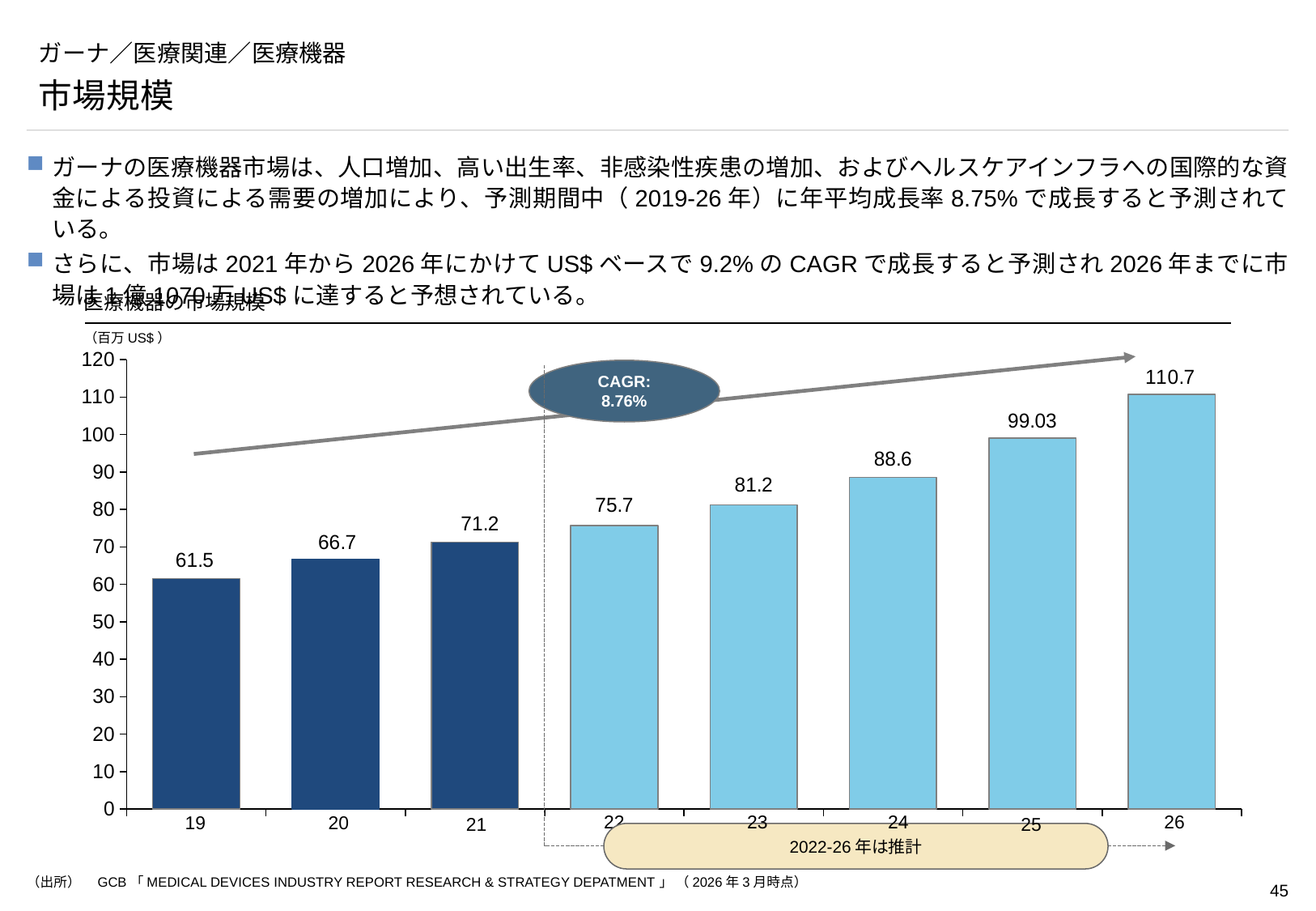

# ガーナ／医療関連／医療機器
市場規模
ガーナの医療機器市場は、人口増加、高い出生率、非感染性疾患の増加、およびヘルスケアインフラへの国際的な資金による投資による需要の増加により、予測期間中（2019-26年）に年平均成長率8.75%で成長すると予測されている。
さらに、市場は2021年から2026年にかけてUS$ベースで9.2%のCAGRで成長すると予測され2026年までに市場は1億1070万US$に達すると予想されている。
医療機器の市場規模
（百万US$）

### Chart

| Category |  |
|---|---|
CAGR:
8.76%

2022-26年は推計
26
23
24
22
19
20
25
21
（出所）　GCB「MEDICAL DEVICES INDUSTRY REPORT RESEARCH & STRATEGY DEPATMENT」 （2026年3月時点）